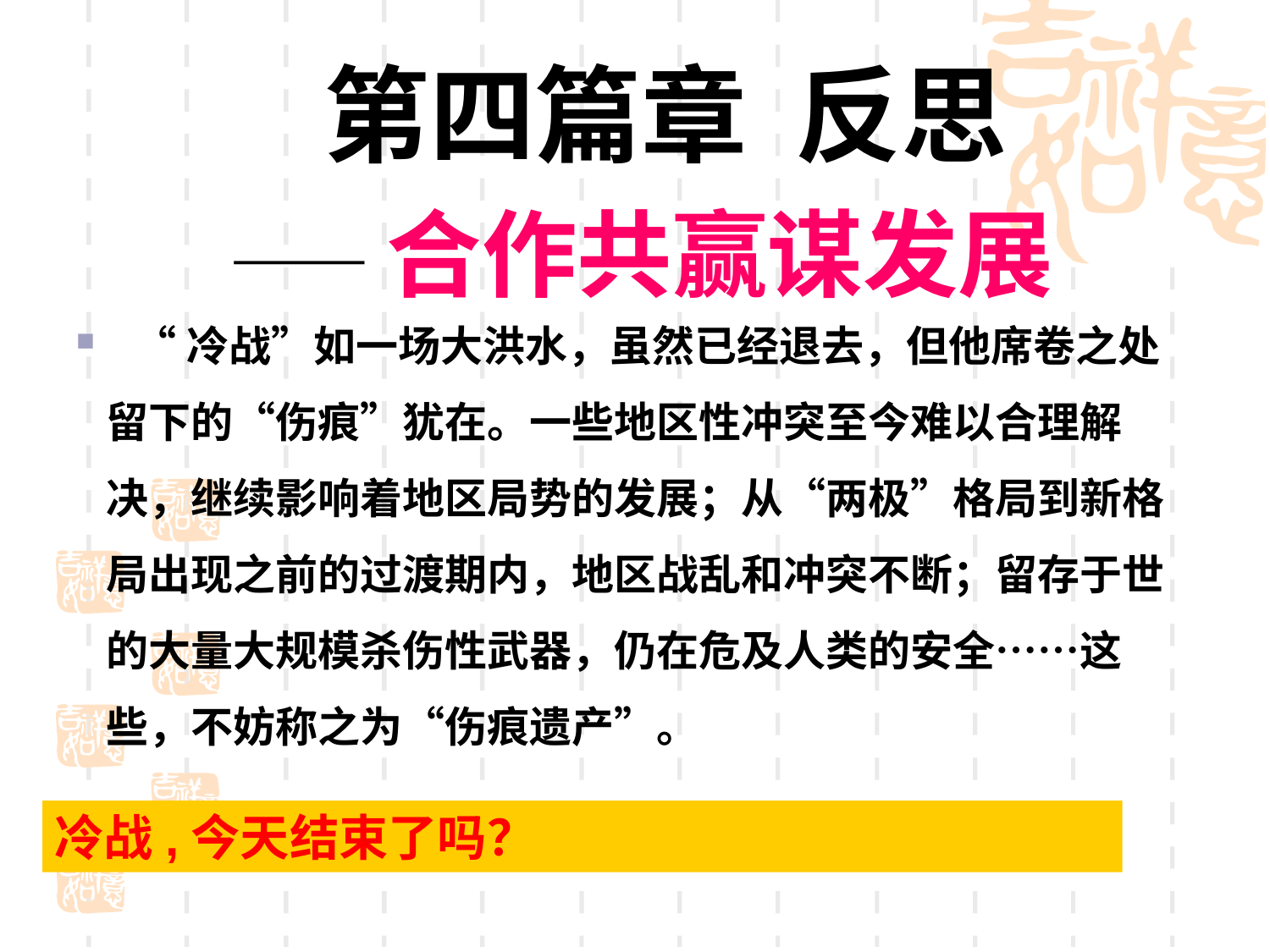

第四篇章  反思
——合作共赢谋发展
   “冷战”如一场大洪水，虽然已经退去，但他席卷之处留下的“伤痕”犹在。一些地区性冲突至今难以合理解决，继续影响着地区局势的发展；从“两极”格局到新格局出现之前的过渡期内，地区战乱和冲突不断；留存于世的大量大规模杀伤性武器，仍在危及人类的安全……这些，不妨称之为“伤痕遗产”。
冷战,今天结束了吗？